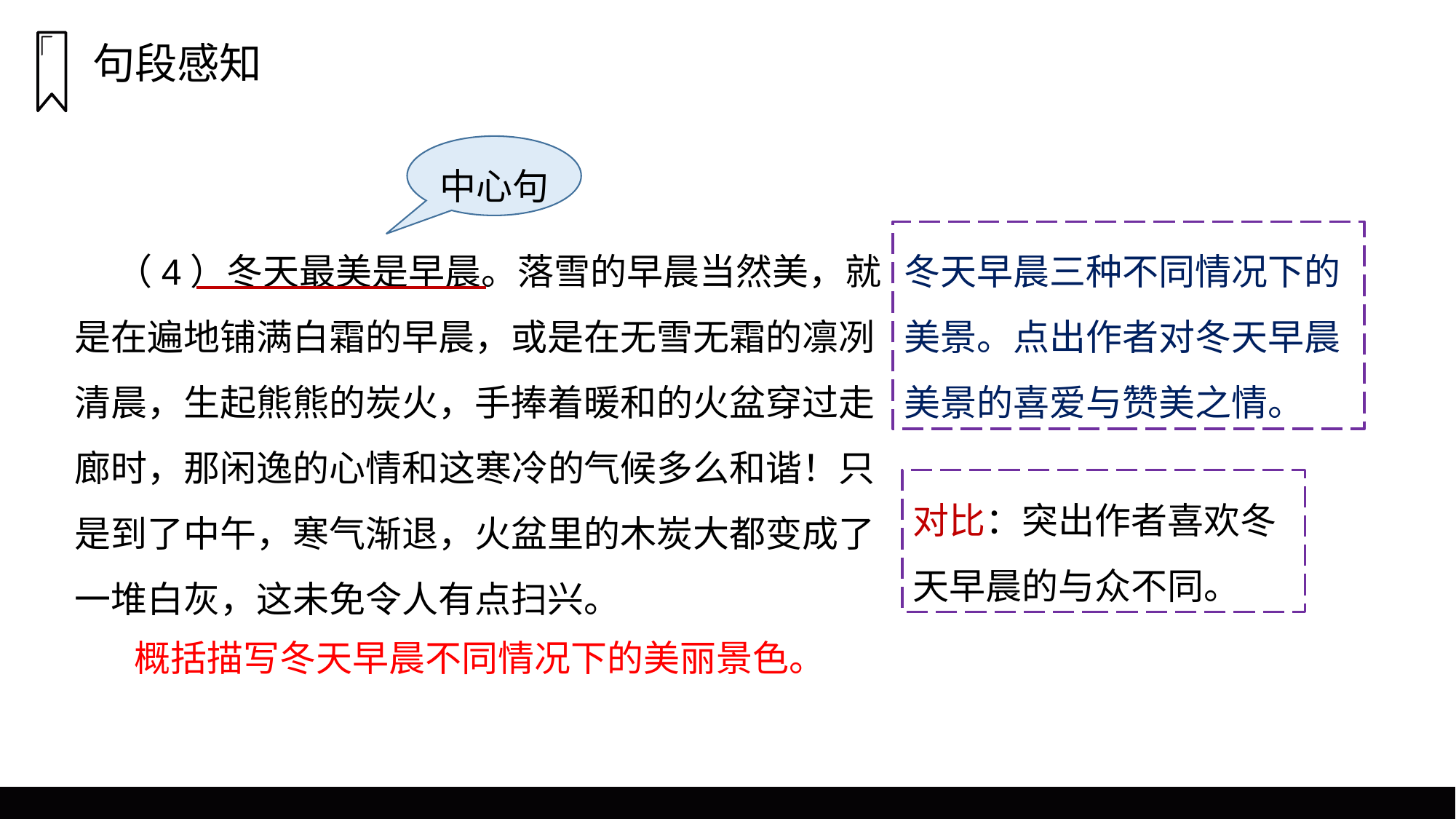

句段感知

中心句
    （4）冬天最美是早晨。落雪的早晨当然美，就是在遍地铺满白霜的早晨，或是在无雪无霜的凛冽清晨，生起熊熊的炭火，手捧着暖和的火盆穿过走廊时，那闲逸的心情和这寒冷的气候多么和谐！只是到了中午，寒气渐退，火盆里的木炭大都变成了一堆白灰，这未免令人有点扫兴。
冬天早晨三种不同情况下的美景。点出作者对冬天早晨美景的喜爱与赞美之情。
心理描写
对比：突出作者喜欢冬天早晨的与众不同。
概括描写冬天早晨不同情况下的美丽景色。